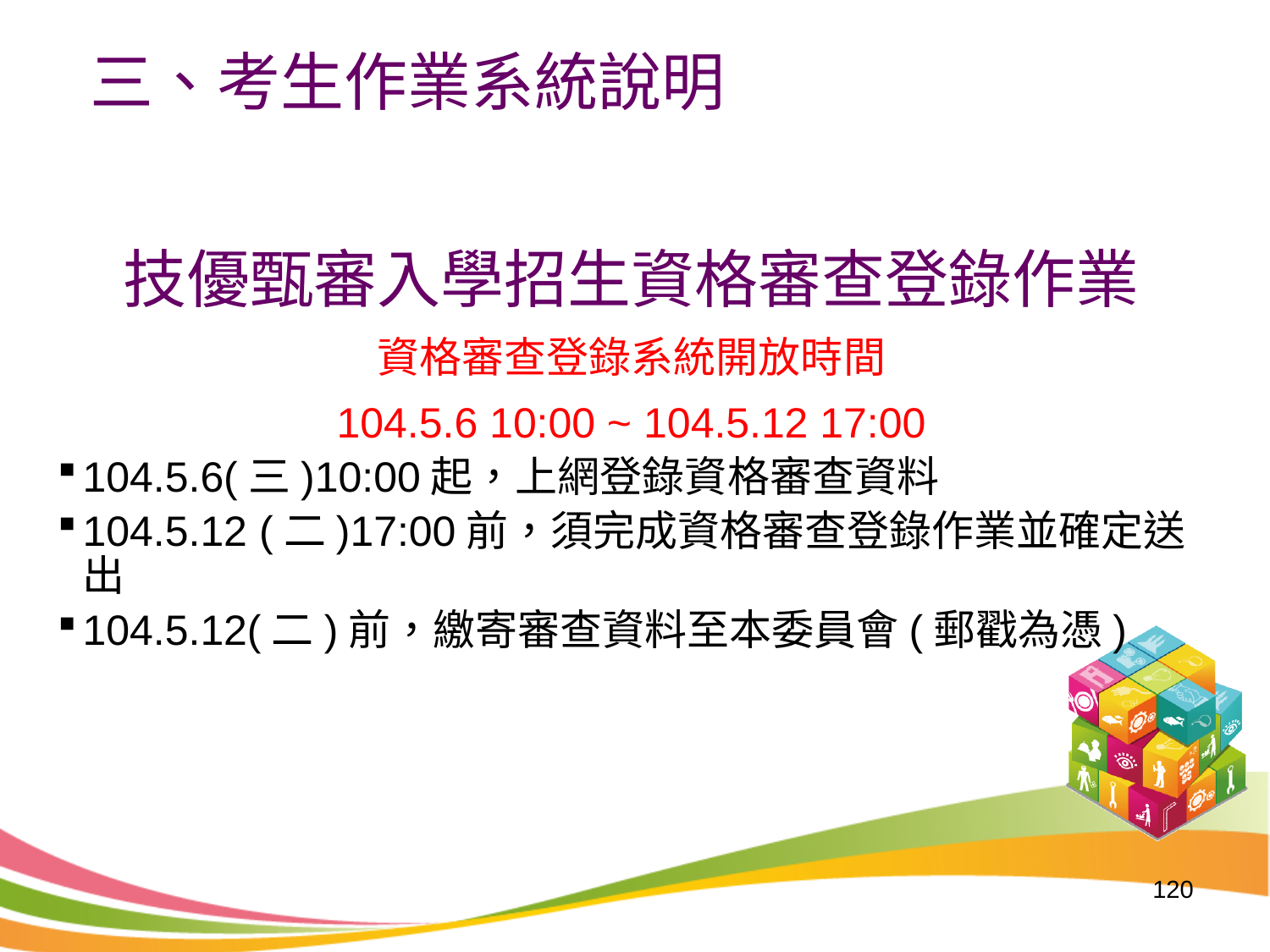

三、考生作業系統說明
技優甄審入學招生資格審查登錄作業
資格審查登錄系統開放時間
104.5.6 10:00 ~ 104.5.12 17:00
104.5.6(三)10:00起，上網登錄資格審查資料
104.5.12 (二)17:00前，須完成資格審查登錄作業並確定送出
104.5.12(二)前，繳寄審查資料至本委員會(郵戳為憑)

120